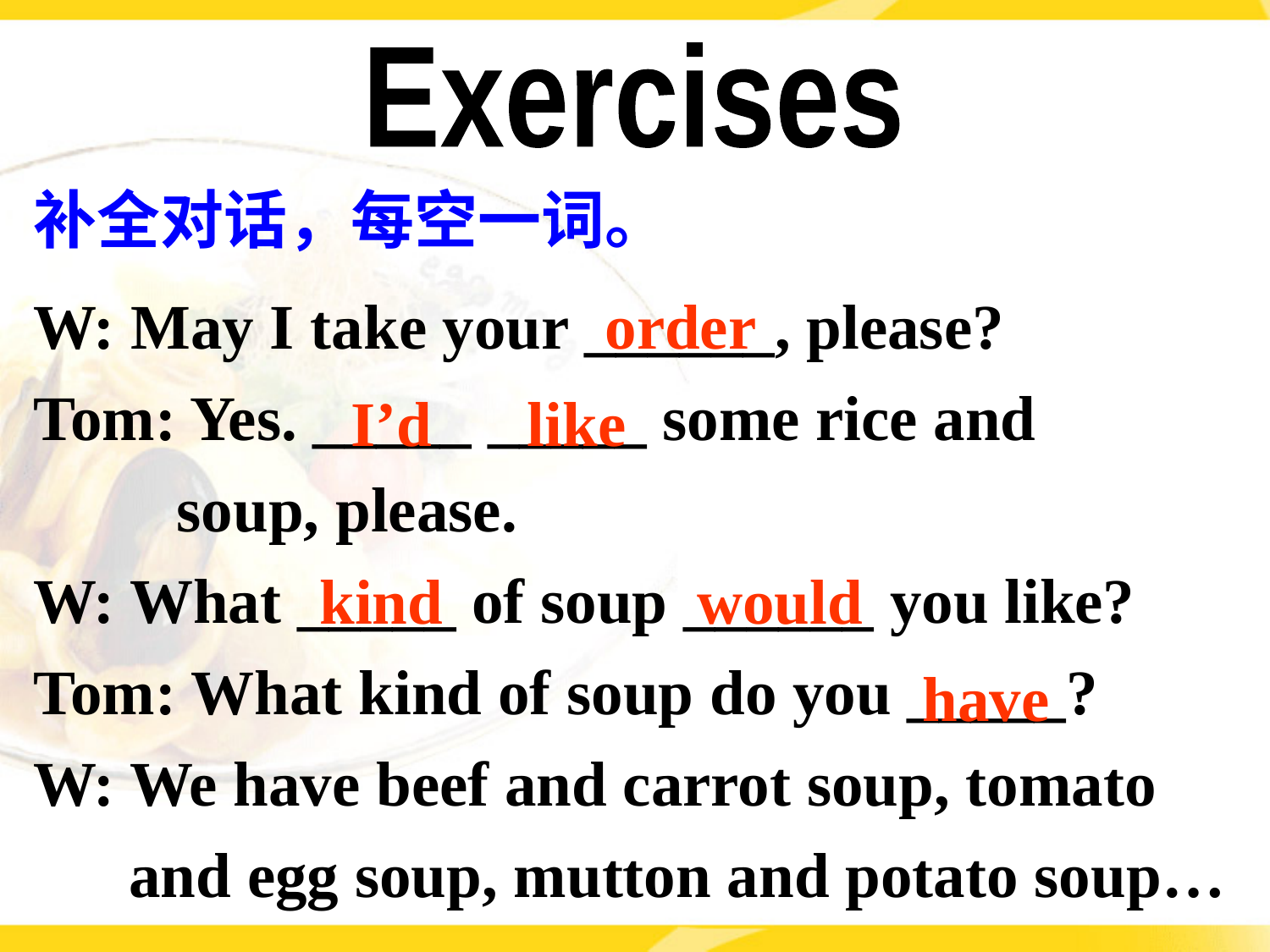

Exercises
补全对话，每空一词。
W: May I take your ______, please?
Tom: Yes. _____ _____ some rice and
         soup, please.
W: What _____ of soup ______ you like?
Tom: What kind of soup do you _____?
W: We have beef and carrot soup, tomato
      and egg soup, mutton and potato soup…
order
I’d      like
kind                would
have